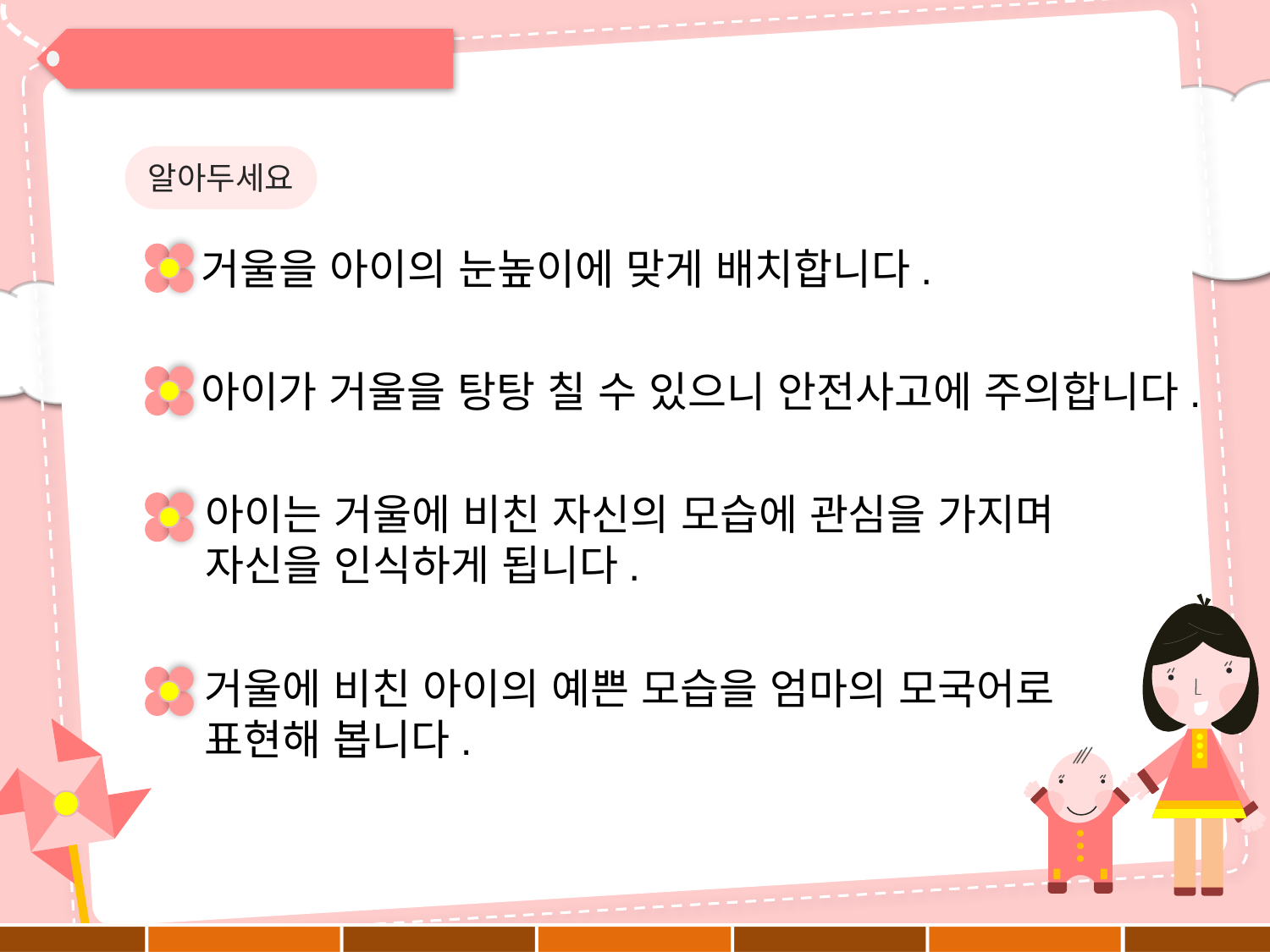

알아두세요
거울을 아이의 눈높이에 맞게 배치합니다.

아이가 거울을 탕탕 칠 수 있으니 안전사고에 주의합니다.

아이는 거울에 비친 자신의 모습에 관심을 가지며
자신을 인식하게 됩니다.

거울에 비친 아이의 예쁜 모습을 엄마의 모국어로
표현해 봅니다.